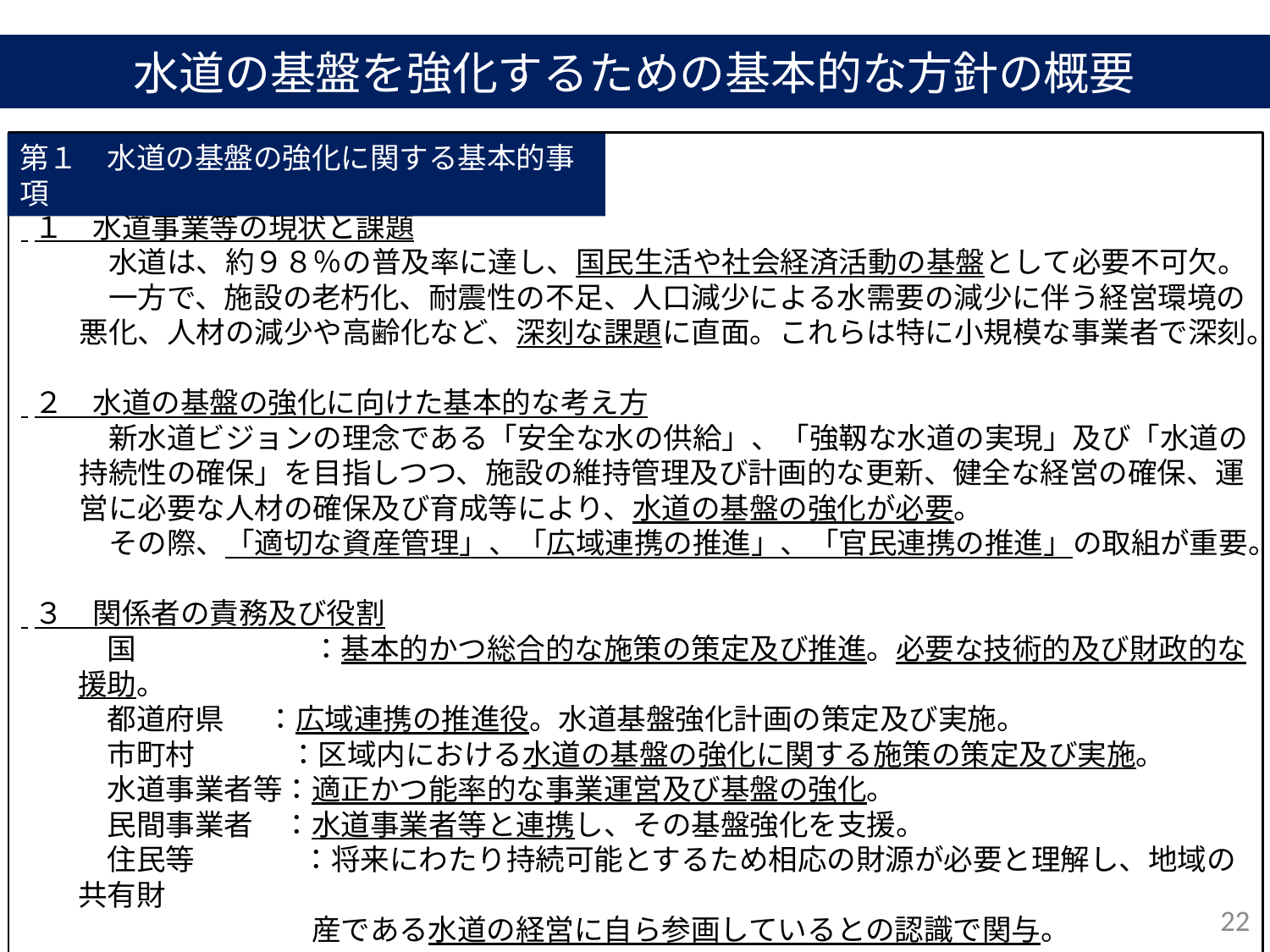

水道の基盤を強化するための基本的な方針の概要

 １　水道事業等の現状と課題
　水道は、約９８％の普及率に達し、国民生活や社会経済活動の基盤として必要不可欠。
　一方で、施設の老朽化、耐震性の不足、人口減少による水需要の減少に伴う経営環境の悪化、人材の減少や高齢化など、深刻な課題に直面。これらは特に小規模な事業者で深刻。

 ２　水道の基盤の強化に向けた基本的な考え方
　新水道ビジョンの理念である「安全な水の供給」、「強靱な水道の実現」及び「水道の持続性の確保」を目指しつつ、施設の維持管理及び計画的な更新、健全な経営の確保、運営に必要な人材の確保及び育成等により、水道の基盤の強化が必要。
　その際、「適切な資産管理」、「広域連携の推進」、「官民連携の推進」の取組が重要。

 ３　関係者の責務及び役割
　国　　　　　　：基本的かつ総合的な施策の策定及び推進。必要な技術的及び財政的な援助。
　都道府県　  ：広域連携の推進役。水道基盤強化計画の策定及び実施。
　市町村　　　 ：区域内における水道の基盤の強化に関する施策の策定及び実施。
　水道事業者等：適正かつ能率的な事業運営及び基盤の強化。
　民間事業者　：水道事業者等と連携し、その基盤強化を支援。
　住民等　　　   ：将来にわたり持続可能とするため相応の財源が必要と理解し、地域の共有財
　　　　　　　　産である水道の経営に自ら参画しているとの認識で関与。
第１　水道の基盤の強化に関する基本的事項
22